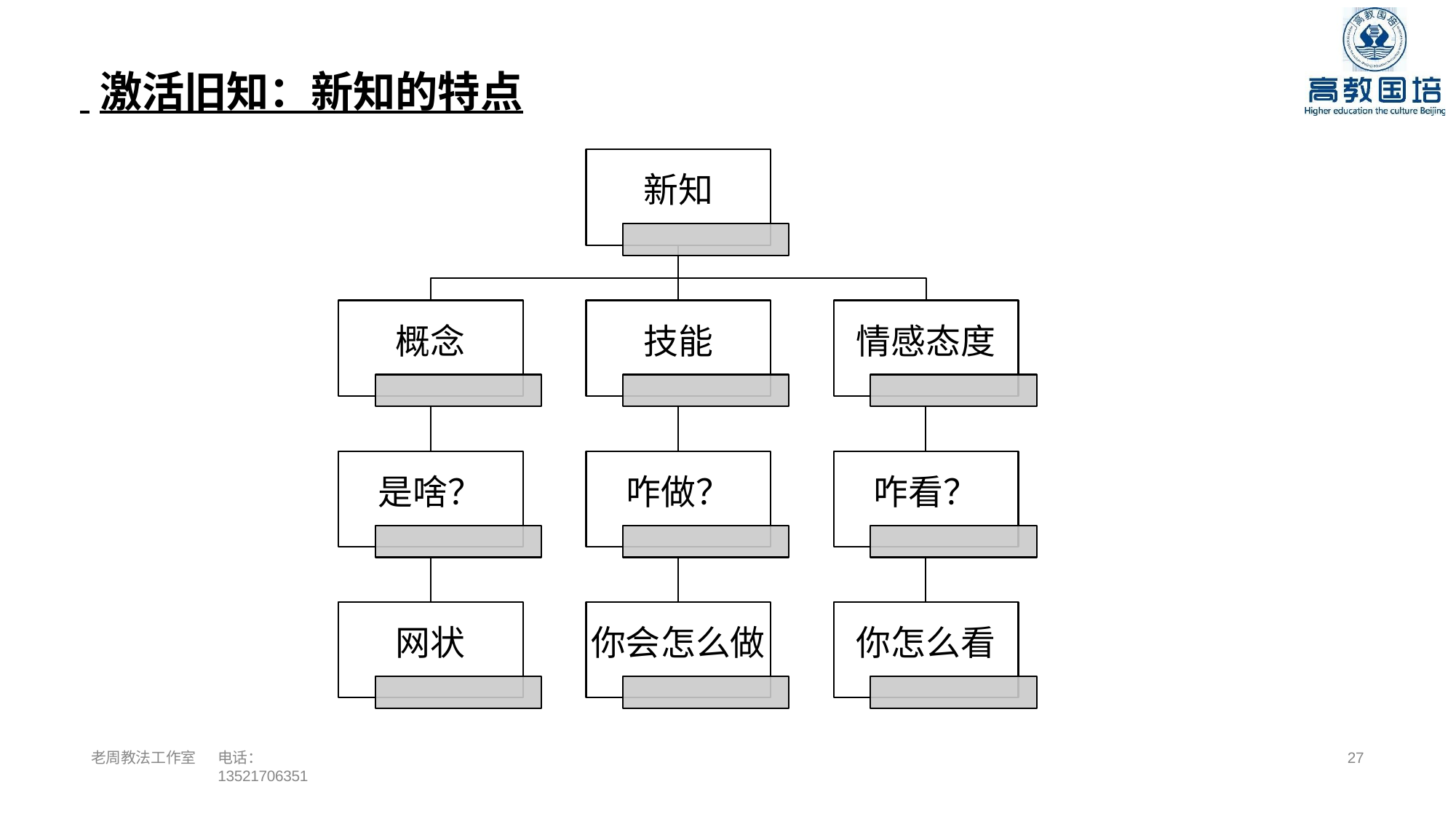

# 激活旧知：新知的特点

新知

概念
技能
情感态度

是啥？
咋做？
咋看？

网状
你会怎么做
你怎么看

老周教法工作室
电话：13521706351
27